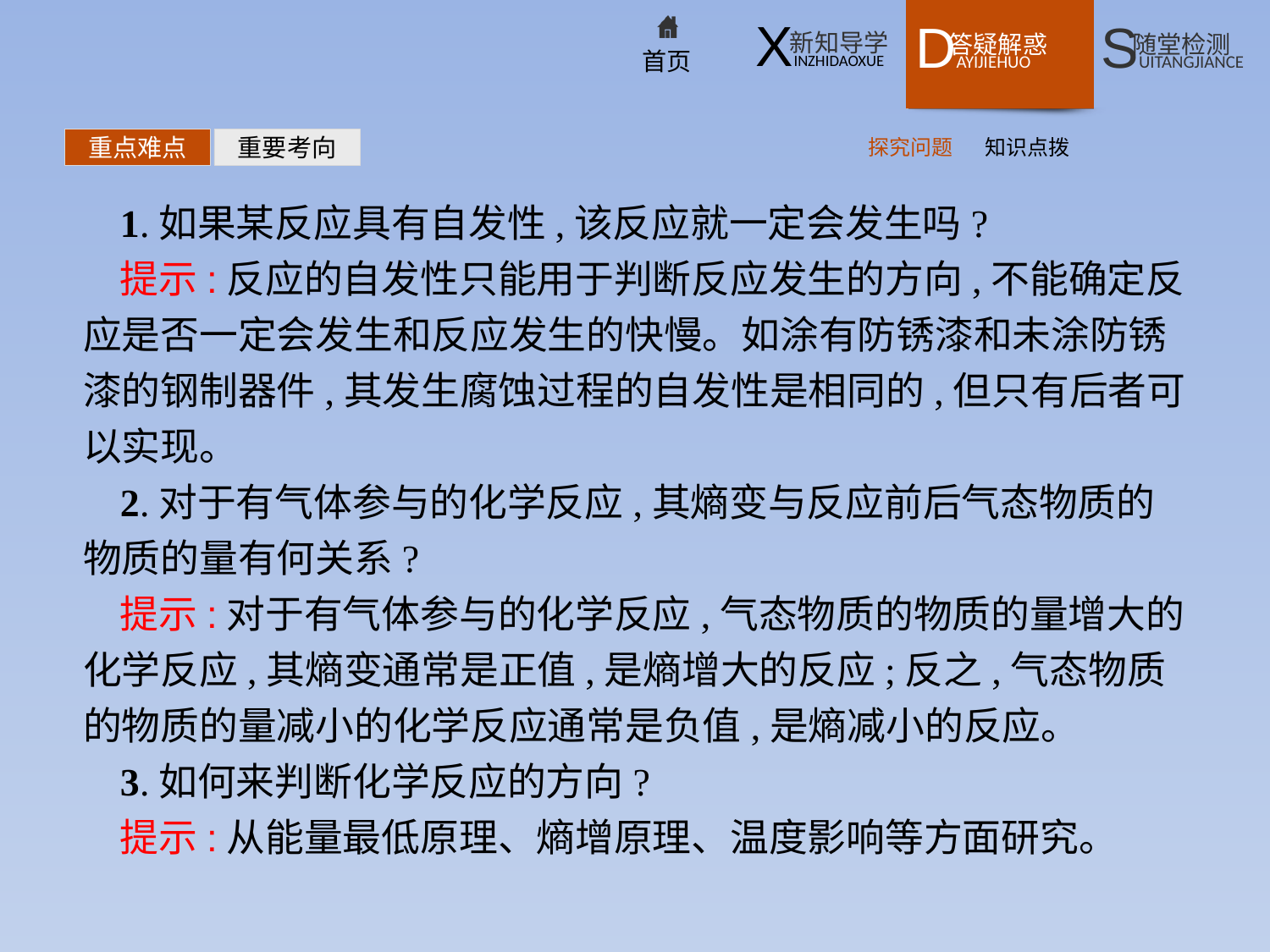

探究问题
知识点拨
重点难点
重要考向
1.如果某反应具有自发性,该反应就一定会发生吗?
提示:反应的自发性只能用于判断反应发生的方向,不能确定反应是否一定会发生和反应发生的快慢。如涂有防锈漆和未涂防锈漆的钢制器件,其发生腐蚀过程的自发性是相同的,但只有后者可以实现。
2.对于有气体参与的化学反应,其熵变与反应前后气态物质的物质的量有何关系?
提示:对于有气体参与的化学反应,气态物质的物质的量增大的化学反应,其熵变通常是正值,是熵增大的反应;反之,气态物质的物质的量减小的化学反应通常是负值,是熵减小的反应。
3.如何来判断化学反应的方向?
提示:从能量最低原理、熵增原理、温度影响等方面研究。